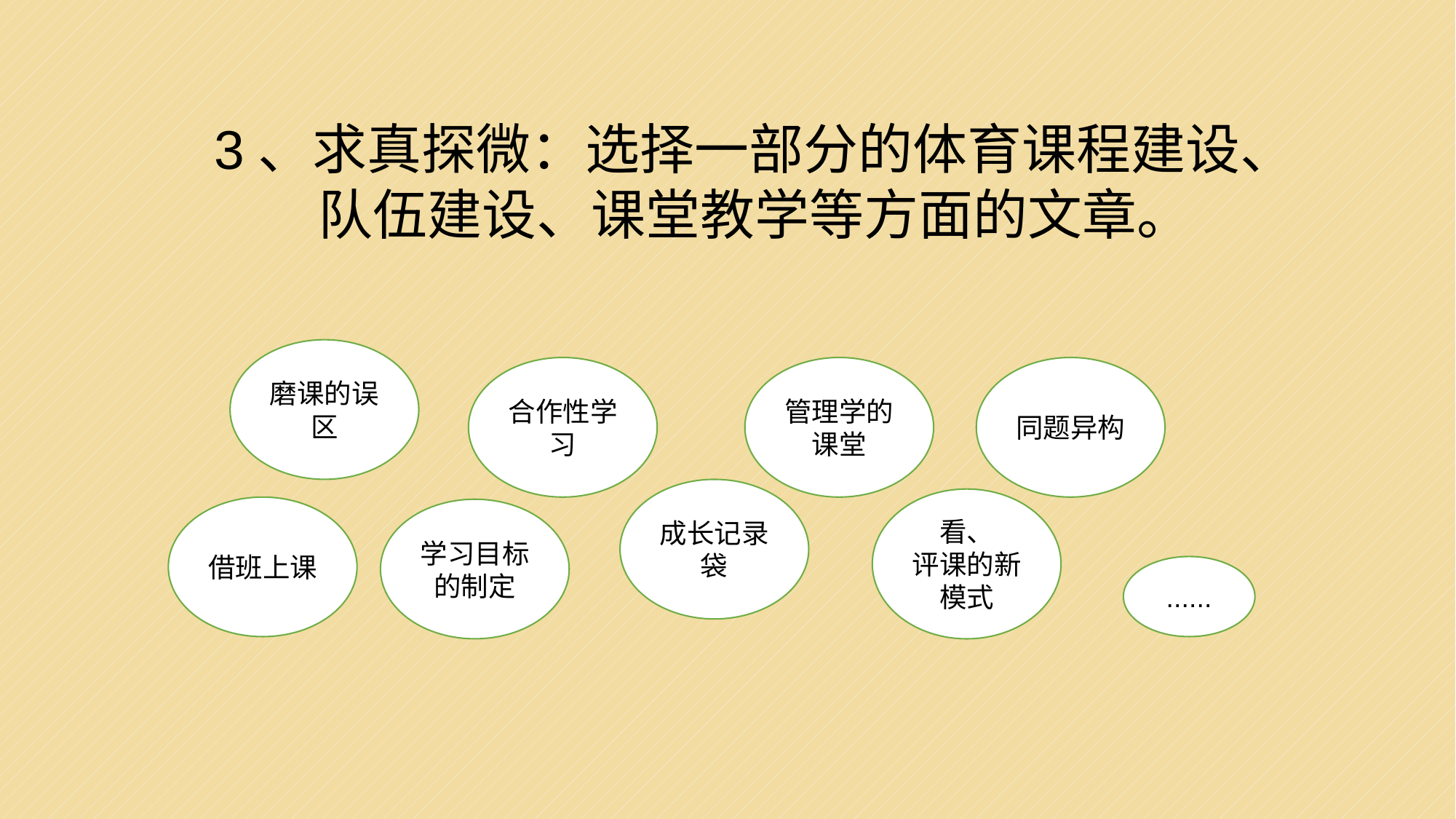

3、求真探微：选择一部分的体育课程建设、队伍建设、课堂教学等方面的文章。
磨课的误区
合作性学习
管理学的课堂
同题异构
成长记录袋
看、
评课的新模式
借班上课
学习目标的制定
......